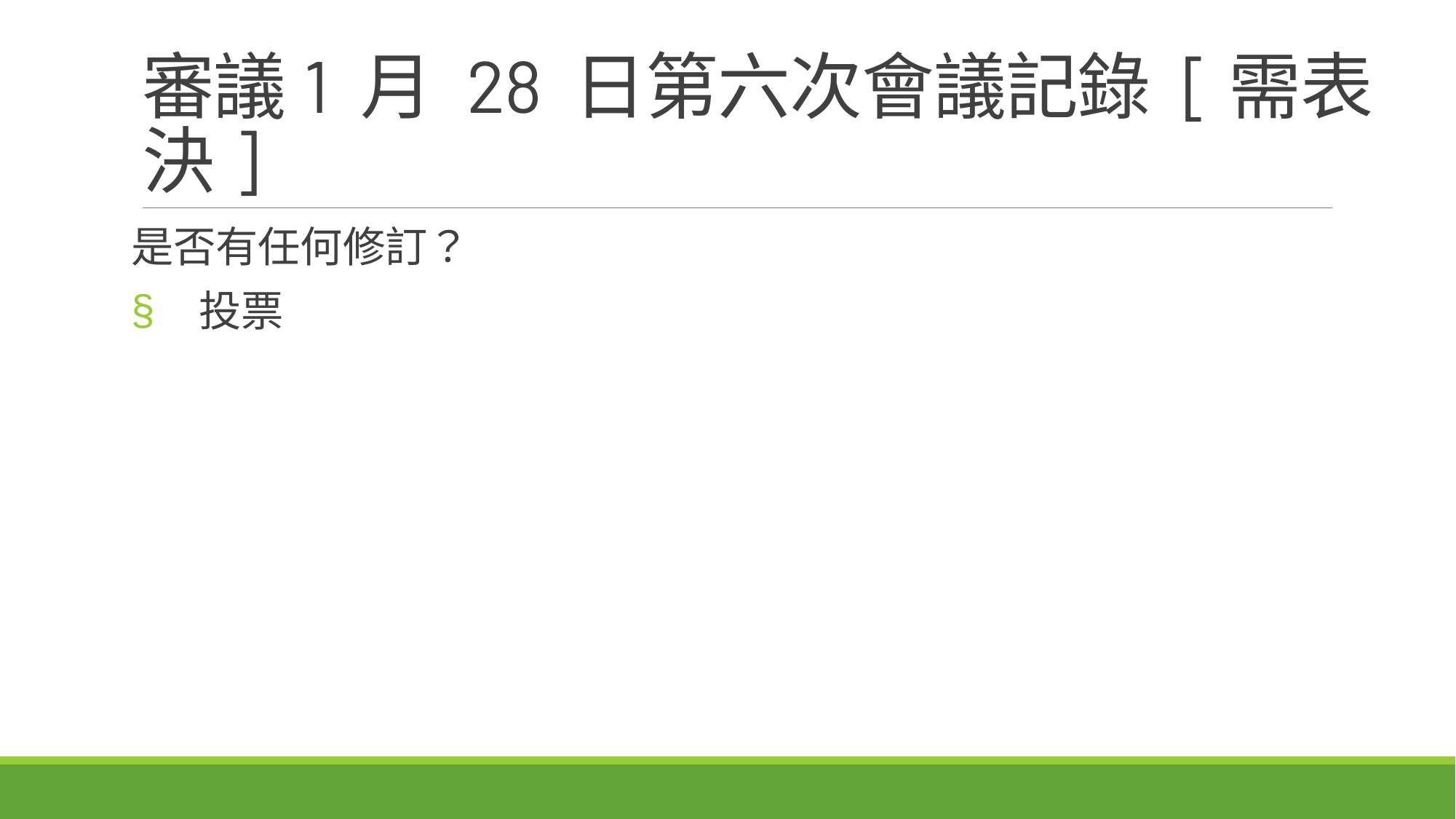

# 審議1 月 28 日第六次會議記錄 [需表決]
是否有任何修訂？
投票